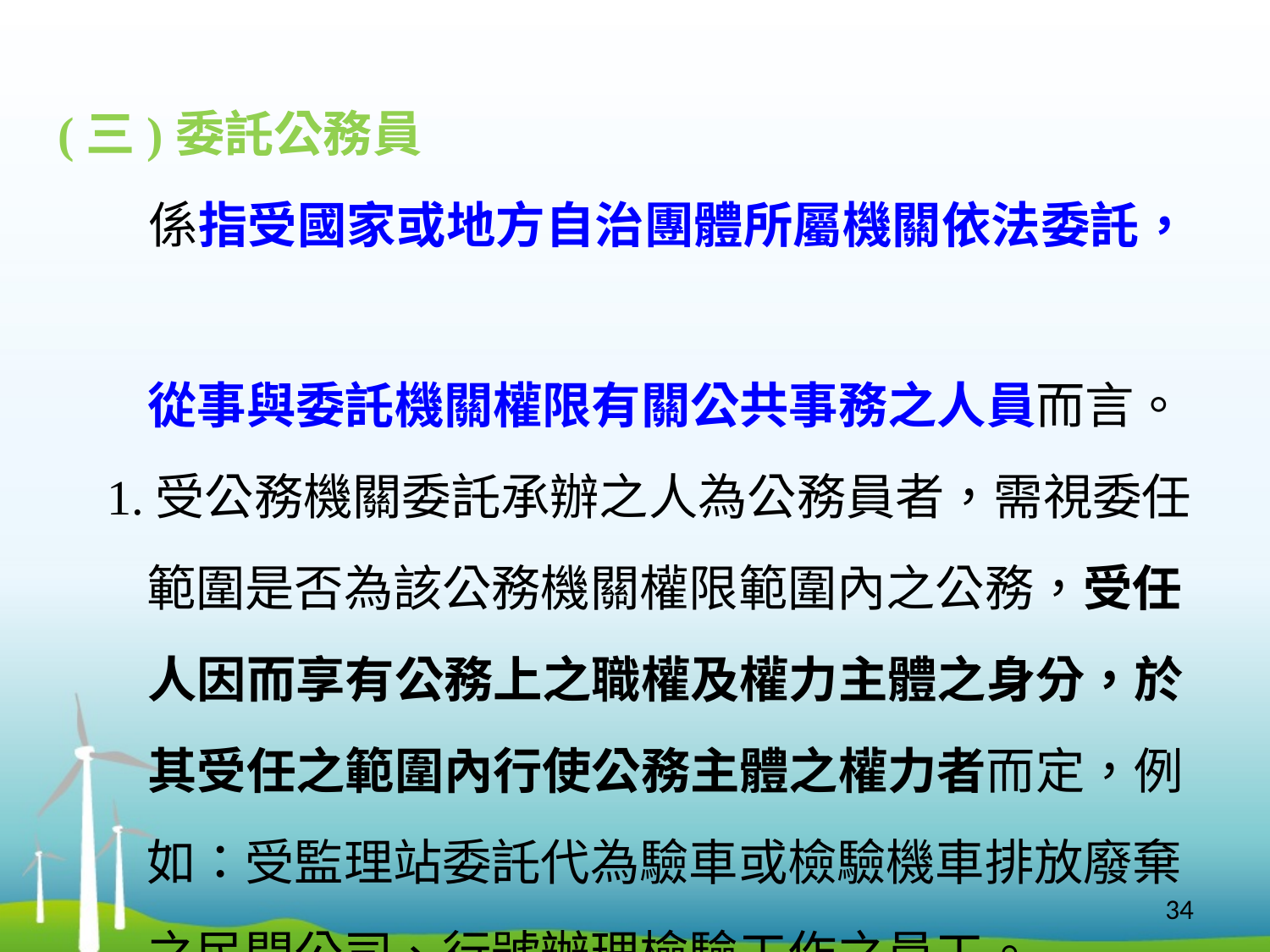

(三)委託公務員
       係指受國家或地方自治團體所屬機關依法委託，
       從事與委託機關權限有關公共事務之人員而言。
    1.受公務機關委託承辦之人為公務員者，需視委任
       範圍是否為該公務機關權限範圍內之公務，受任
       人因而享有公務上之職權及權力主體之身分，於
       其受任之範圍內行使公務主體之權力者而定，例
       如：受監理站委託代為驗車或檢驗機車排放廢棄
       之民間公司、行號辦理檢驗工作之員工。

34